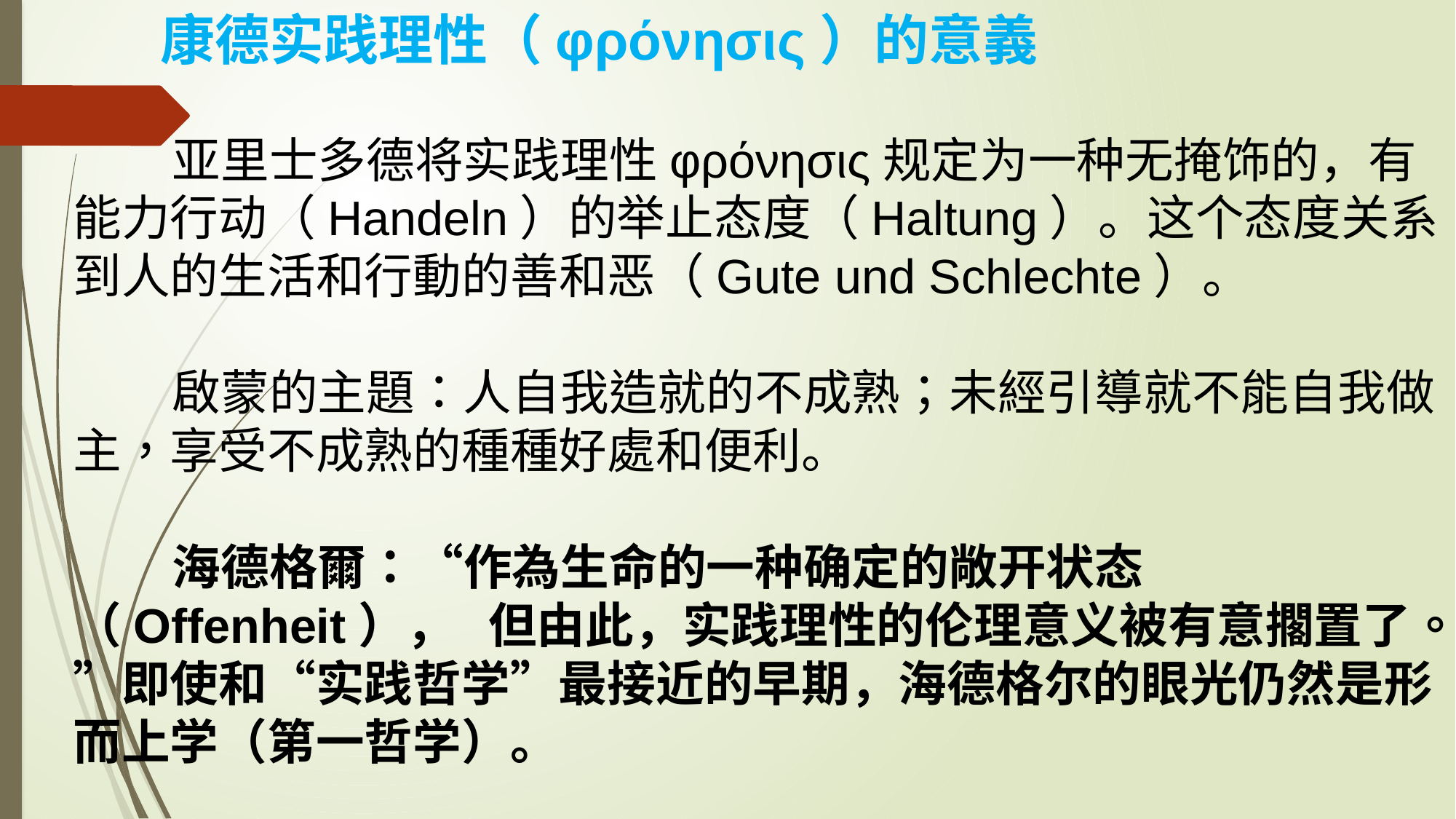

康德实践理性（φρόνησις）的意義

        亚里士多德将实践理性φρόνησις规定为一种无掩饰的，有能力行动（Handeln）的举止态度（Haltung）。这个态度关系到人的生活和行動的善和恶（Gute und Schlechte）。

        啟蒙的主題：人自我造就的不成熟；未經引導就不能自我做主，享受不成熟的種種好處和便利。

        海德格爾：“作為生命的一种确定的敞开状态（Offenheit），   但由此，实践理性的伦理意义被有意擱置了。”即使和“实践哲学”最接近的早期，海德格尔的眼光仍然是形而上学（第一哲学）。